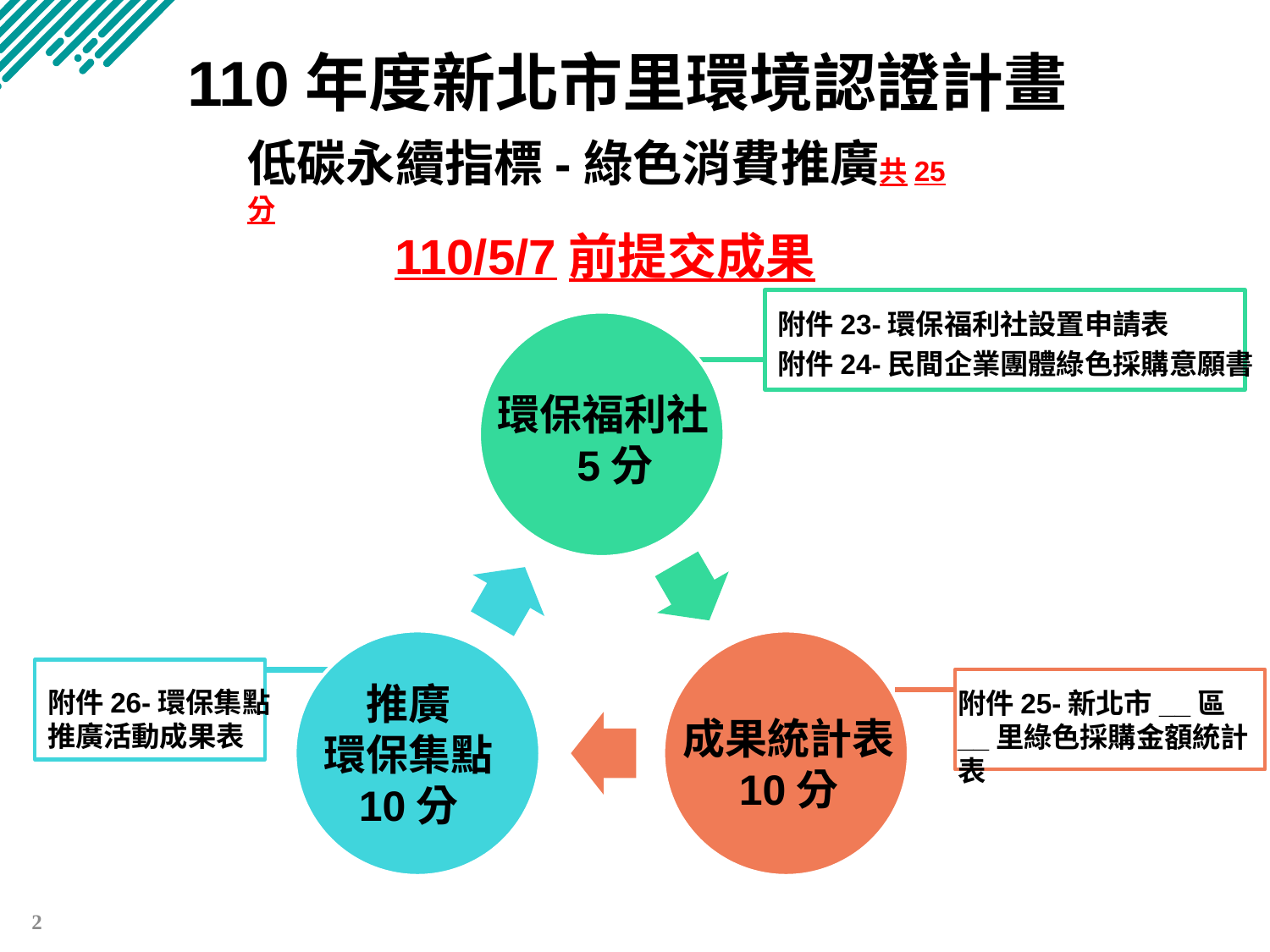

110年度新北市里環境認證計畫
低碳永續指標-綠色消費推廣共25分
110/5/7前提交成果

附件23-環保福利社設置申請表

環保福利社
5分
推廣
環保集點
10分
成果統計表
10分
附件24-民間企業團體綠色採購意願書

附件26-環保集點
推廣活動成果表
附件25-新北市__區__里綠色採購金額統計表
2